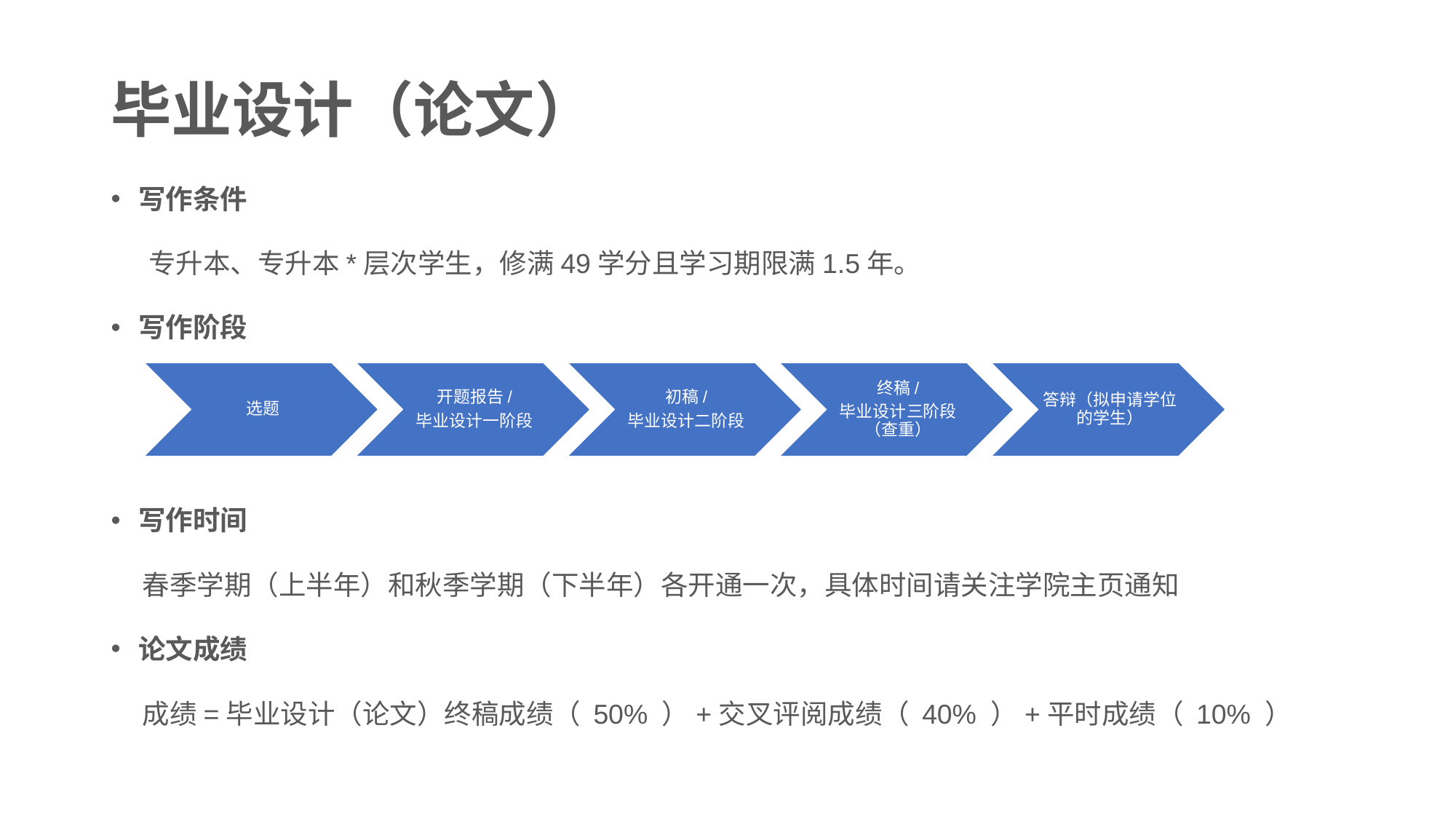

# 毕业设计（论文）
写作条件
     专升本、专升本*层次学生，修满49学分且学习期限满1.5年。
写作阶段

写作时间
    春季学期（上半年）和秋季学期（下半年）各开通一次，具体时间请关注学院主页通知
论文成绩
    成绩=毕业设计（论文）终稿成绩（ 50% ）+交叉评阅成绩（ 40% ）+平时成绩（ 10% ）
选题
开题报告/
毕业设计一阶段
初稿/
毕业设计二阶段
终稿/
毕业设计三阶段（查重）
答辩（拟申请学位的学生）